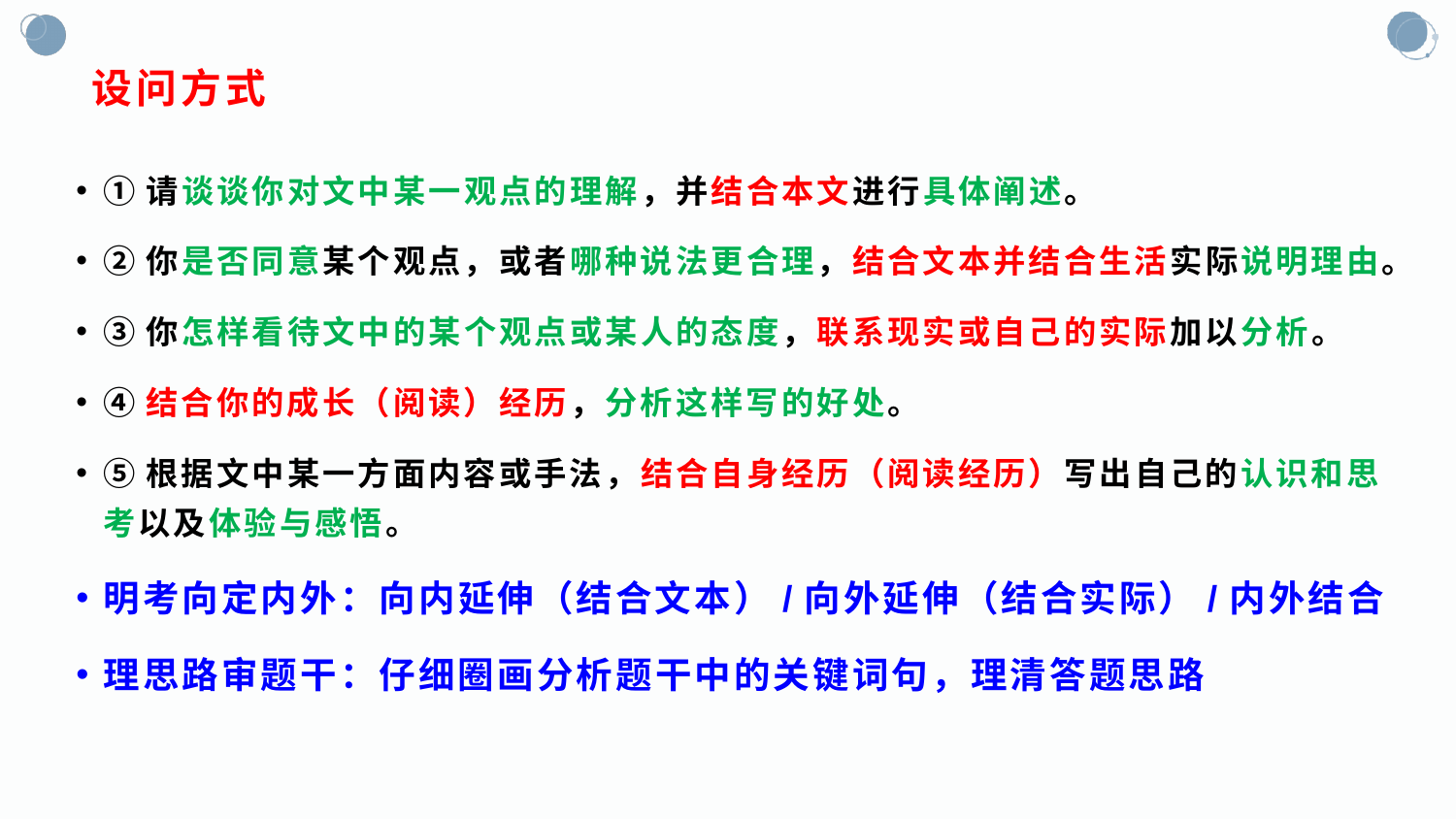

# 设问方式
①请谈谈你对文中某一观点的理解，并结合本文进行具体阐述。
②你是否同意某个观点，或者哪种说法更合理，结合文本并结合生活实际说明理由。
③你怎样看待文中的某个观点或某人的态度，联系现实或自己的实际加以分析。
④结合你的成长（阅读）经历，分析这样写的好处。
⑤根据文中某一方面内容或手法，结合自身经历（阅读经历）写出自己的认识和思考以及体验与感悟。
明考向定内外：向内延伸（结合文本）/向外延伸（结合实际）/内外结合
理思路审题干：仔细圈画分析题干中的关键词句，理清答题思路